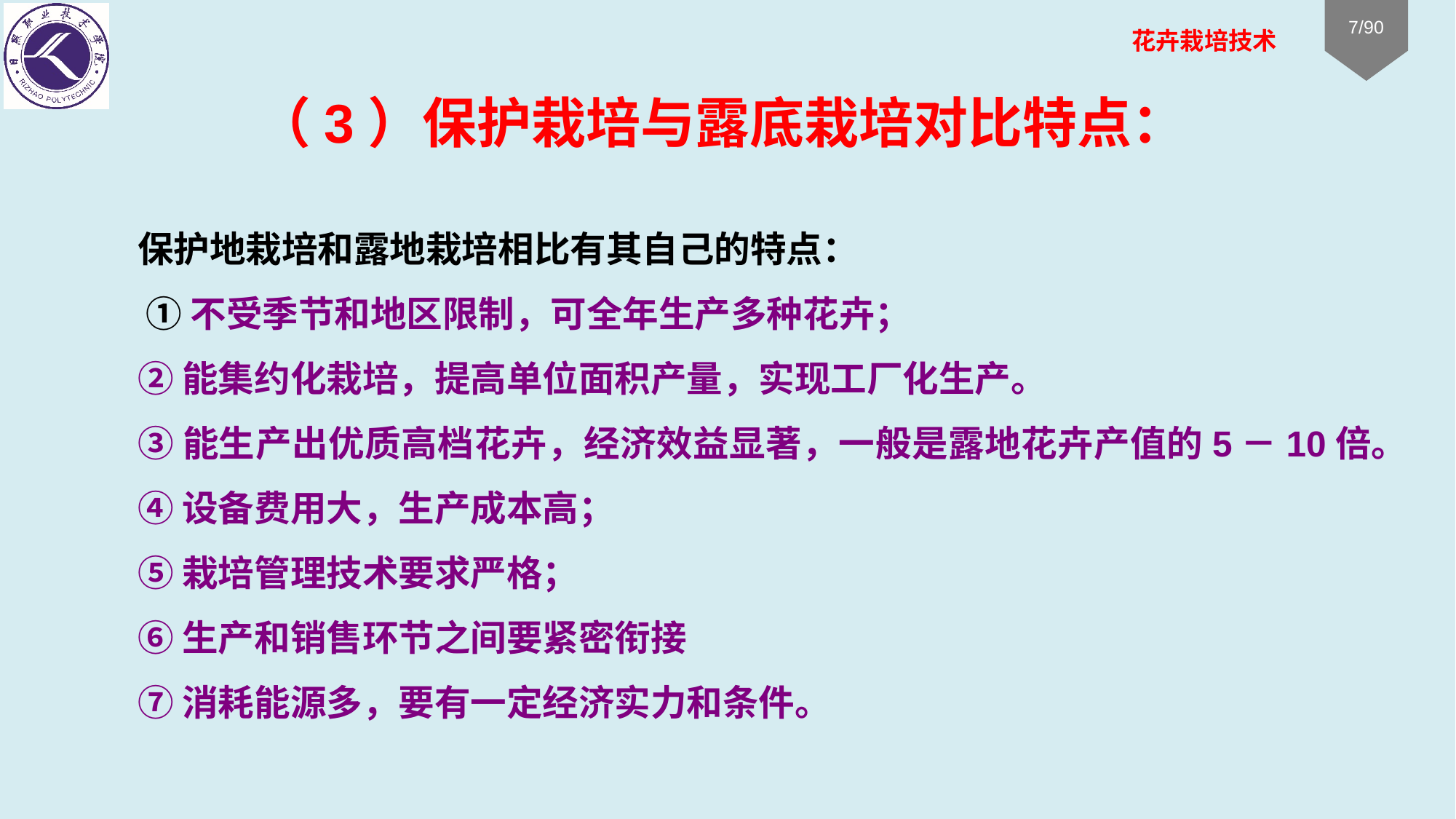

# （3）保护栽培与露底栽培对比特点：
保护地栽培和露地栽培相比有其自己的特点：
 ①不受季节和地区限制，可全年生产多种花卉；
②能集约化栽培，提高单位面积产量，实现工厂化生产。
③能生产出优质高档花卉，经济效益显著，一般是露地花卉产值的5－10倍。
④设备费用大，生产成本高；
⑤栽培管理技术要求严格；
⑥生产和销售环节之间要紧密衔接
⑦消耗能源多，要有一定经济实力和条件。